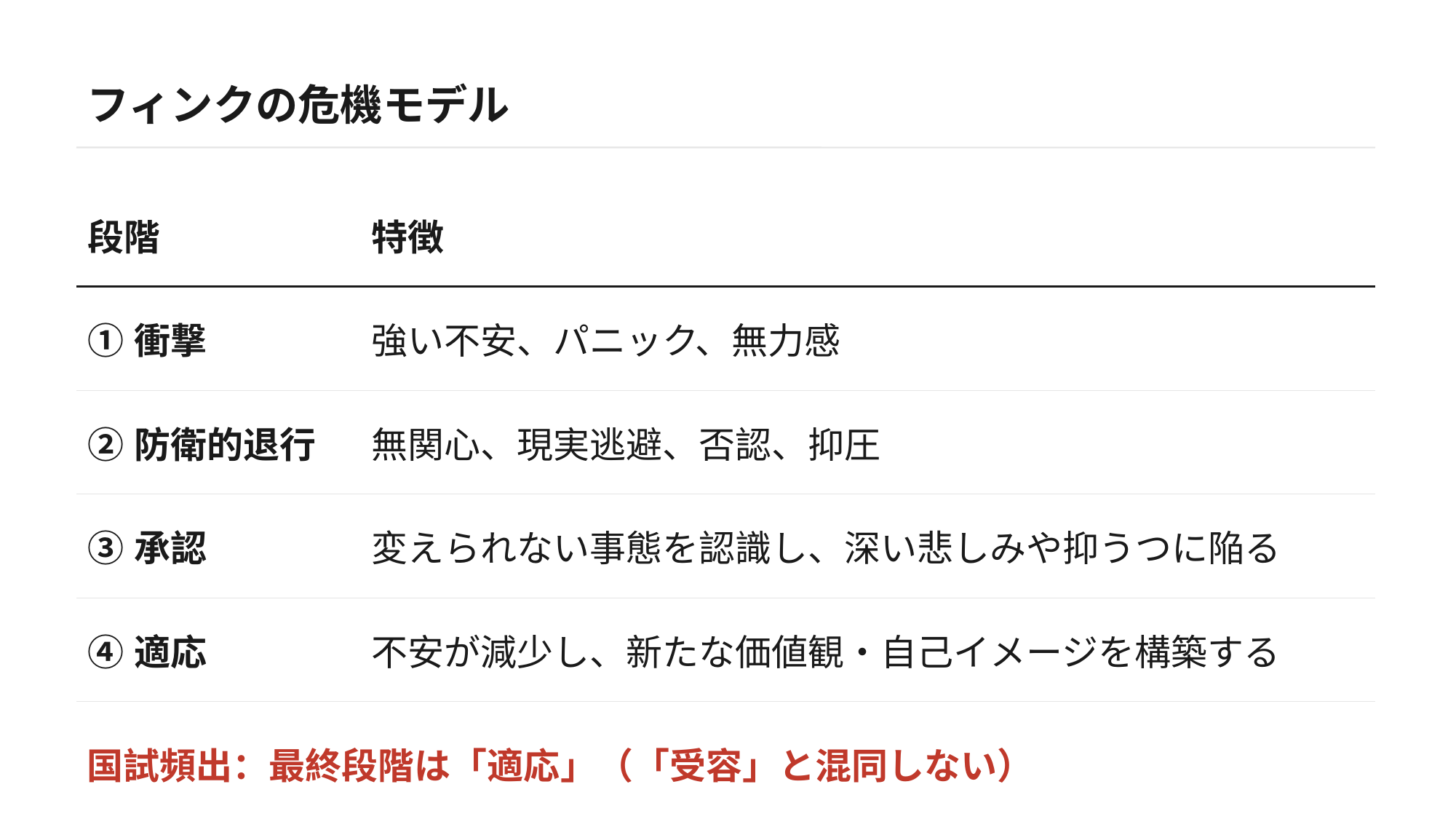

フィンクの危機モデル

| 段階 | 特徴 |
| --- | --- |
| ①衝撃 | 強い不安、パニック、無力感 |
| ②防衛的退行 | 無関心、現実逃避、否認、抑圧 |
| ③承認 | 変えられない事態を認識し、深い悲しみや抑うつに陥る |
| ④適応 | 不安が減少し、新たな価値観・自己イメージを構築する |
国試頻出：最終段階は「適応」（「受容」と混同しない）